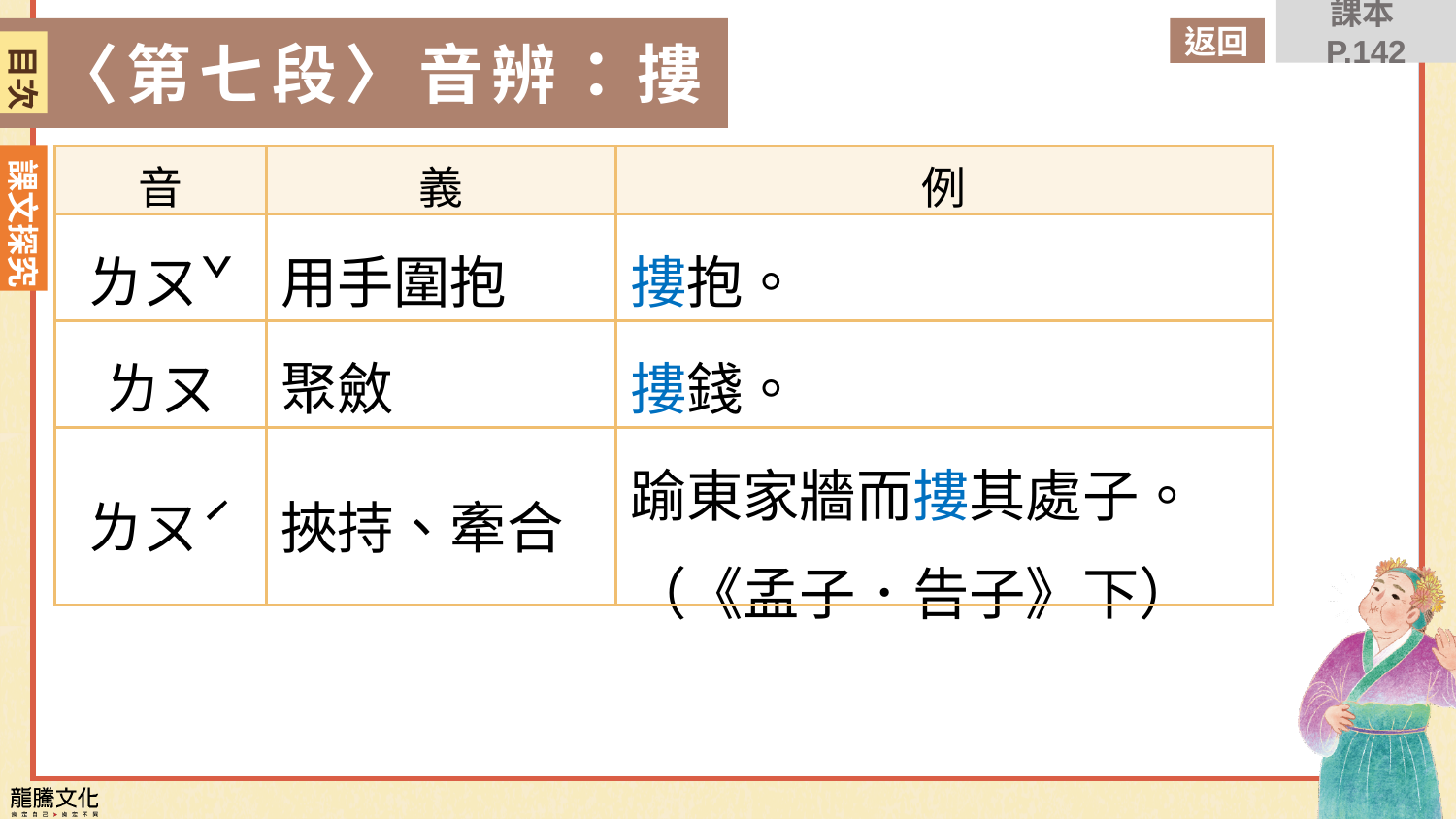

課本P.142

返回
〈第七段〉音辨：摟
目次
| 音 | 義 | 例 |
| --- | --- | --- |
| ㄌㄡˇ | 用手圍抱 | 摟抱。 |
| ㄌㄡ | 聚斂 | 摟錢。 |
| ㄌㄡˊ | 挾持、牽合 | 踰東家牆而摟其處子。（《孟子．告子》下） |